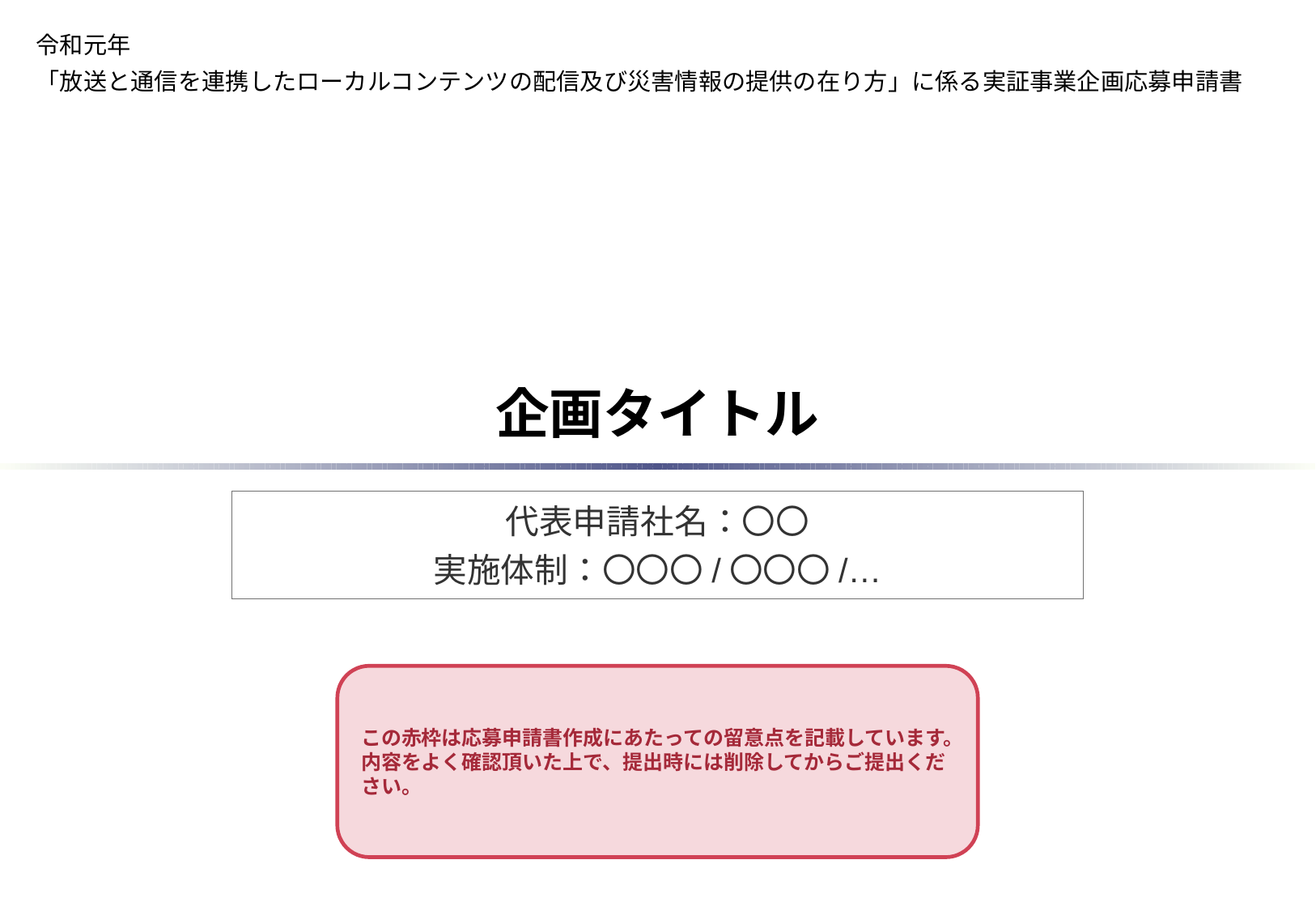

# 企画タイトル
代表申請社名：〇〇
実施体制：〇〇〇/〇〇〇/…
この赤枠は応募申請書作成にあたっての留意点を記載しています。内容をよく確認頂いた上で、提出時には削除してからご提出ください。